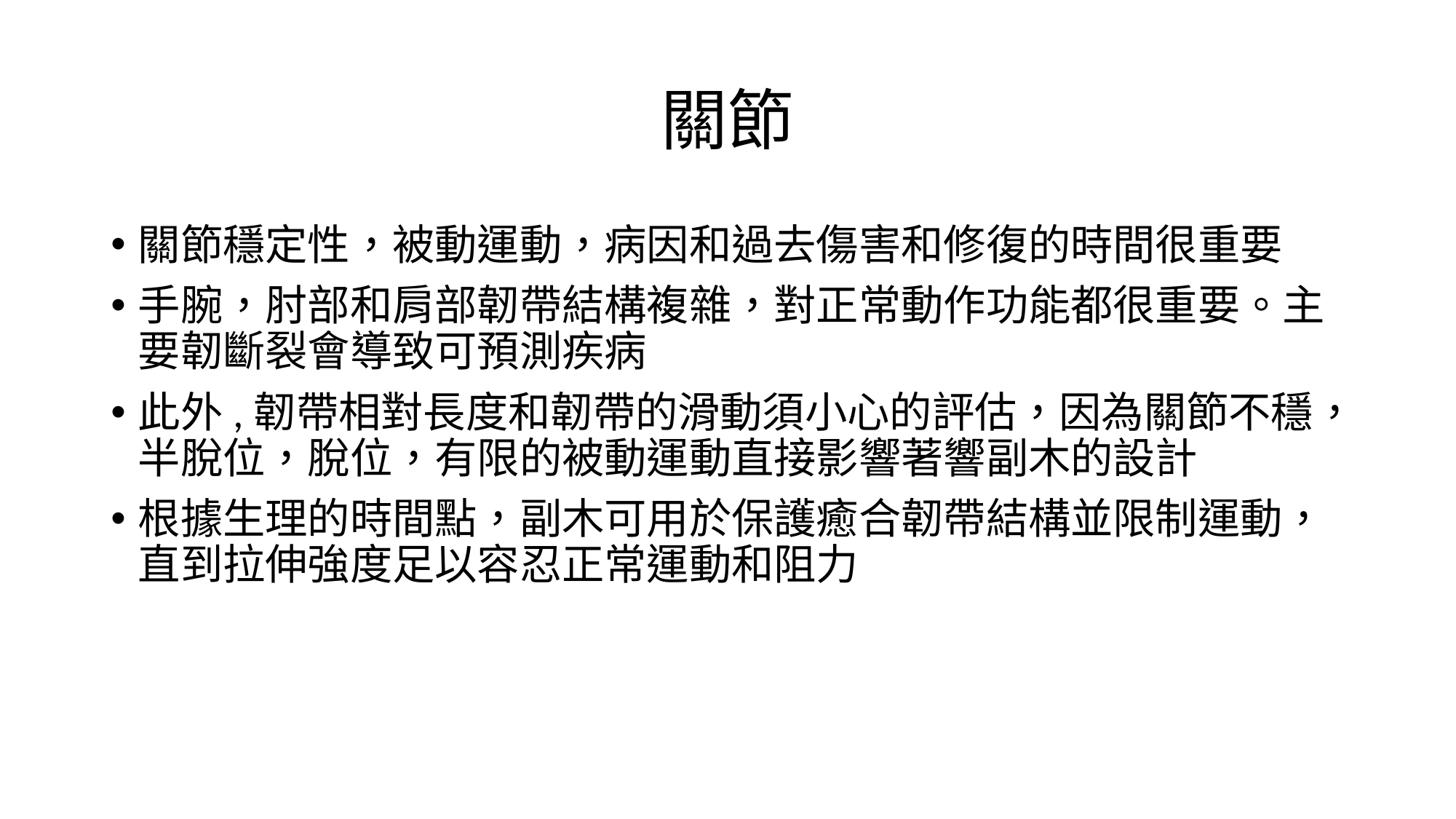

# 關節
關節穩定性，被動運動，病因和過去傷害和修復的時間很重要
手腕，肘部和肩部韌帶結構複雜，對正常動作功能都很重要。主要韌斷裂會導致可預測疾病
此外,韌帶相對長度和韌帶的滑動須小心的評估，因為關節不穩，半脫位，脫位，有限的被動運動直接影響著響副木的設計
根據生理的時間點，副木可用於保護癒合韌帶結構並限制運動，直到拉伸強度足以容忍正常運動和阻力